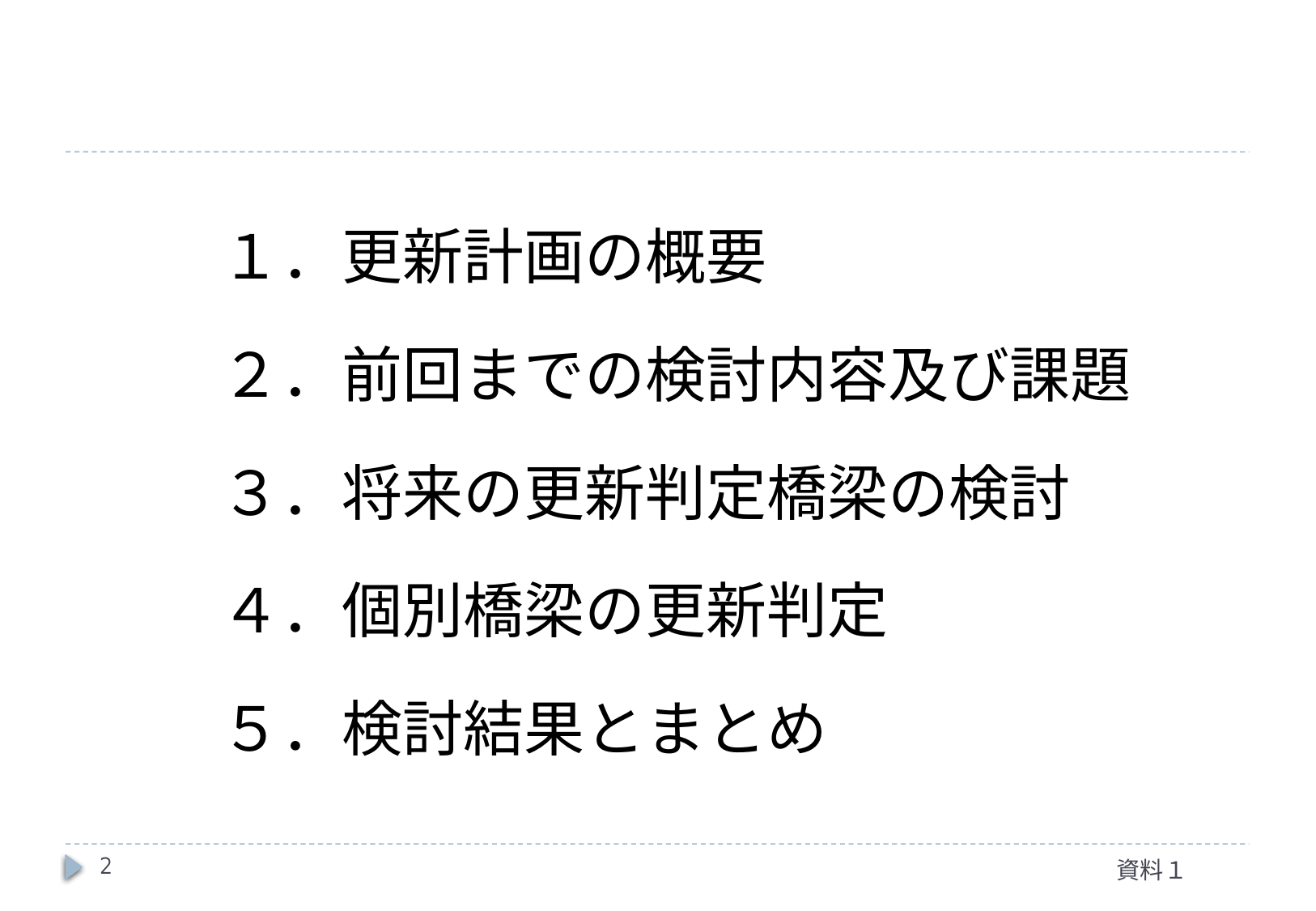

１．更新計画の概要

２．前回までの検討内容及び課題

３．将来の更新判定橋梁の検討

４．個別橋梁の更新判定

５．検討結果とまとめ
2
資料１